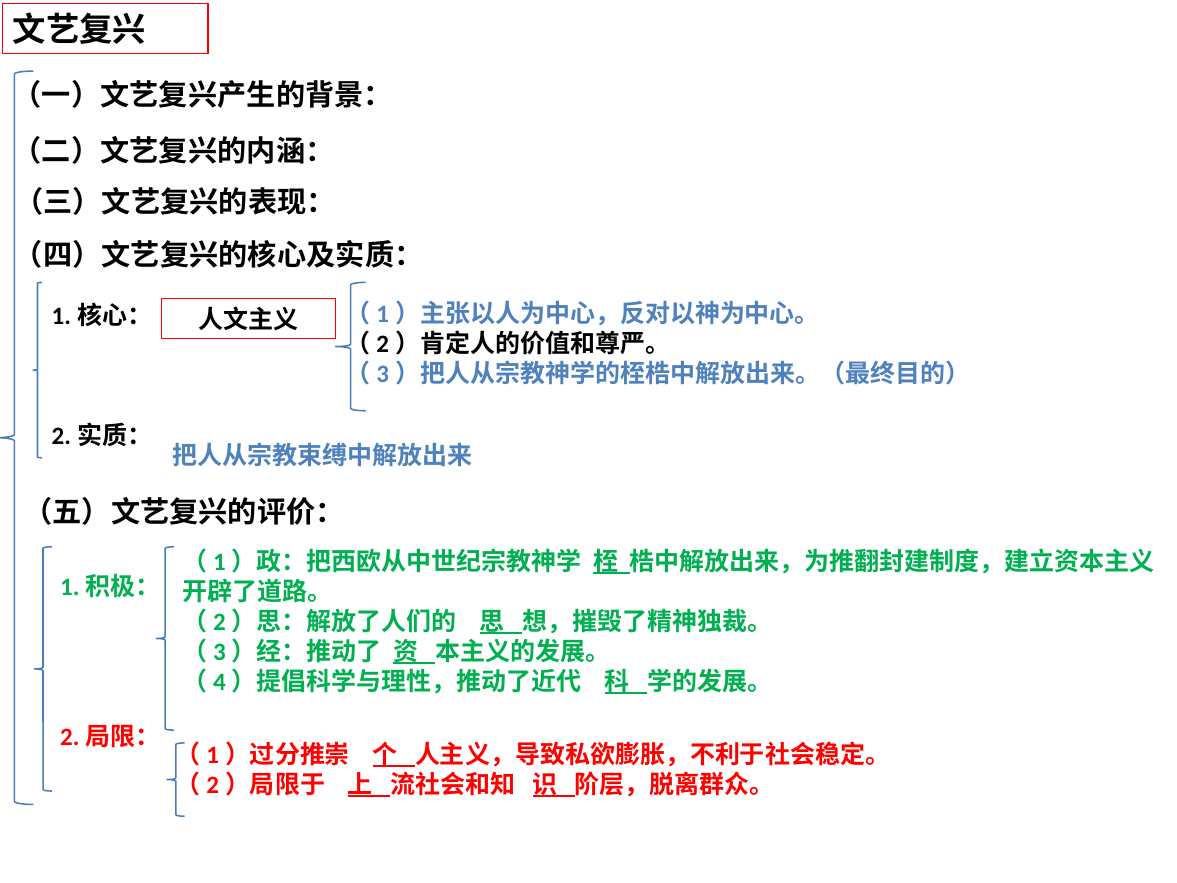

文艺复兴
（一）文艺复兴产生的背景：

（二）文艺复兴的内涵：
（三）文艺复兴的表现：
（四）文艺复兴的核心及实质：

（1）主张以人为中心，反对以神为中心。
（2）肯定人的价值和尊严。
（3）把人从宗教神学的桎梏中解放出来。（最终目的）
1.核心：

2.实质：
人文主义
把人从宗教束缚中解放出来
（五）文艺复兴的评价：
（1）政：把西欧从中世纪宗教神学  桎  梏中解放出来，为推翻封建制度，建立资本主义开辟了道路。
（2）思：解放了人们的    思   想，摧毁了精神独裁。
（3）经：推动了  资   本主义的发展。
（4）提倡科学与理性，推动了近代    科   学的发展。

1.积极：

2.局限：
（1）过分推崇    个   人主义，导致私欲膨胀，不利于社会稳定。
（2）局限于    上   流社会和知   识   阶层，脱离群众。